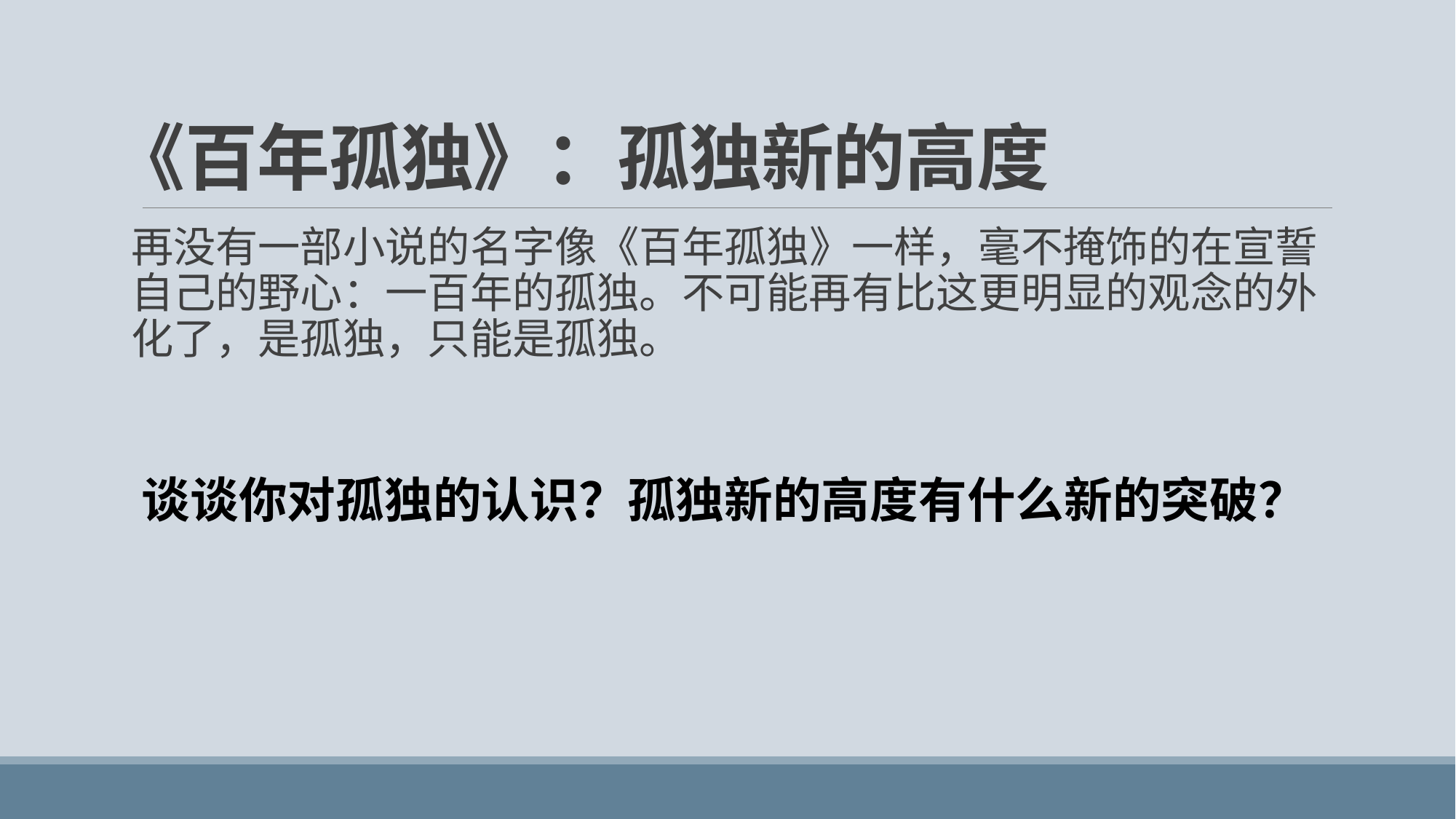

# 《百年孤独》：孤独新的高度
再没有一部小说的名字像《百年孤独》一样，毫不掩饰的在宣誓自己的野心：一百年的孤独。不可能再有比这更明显的观念的外化了，是孤独，只能是孤独。
谈谈你对孤独的认识？孤独新的高度有什么新的突破？